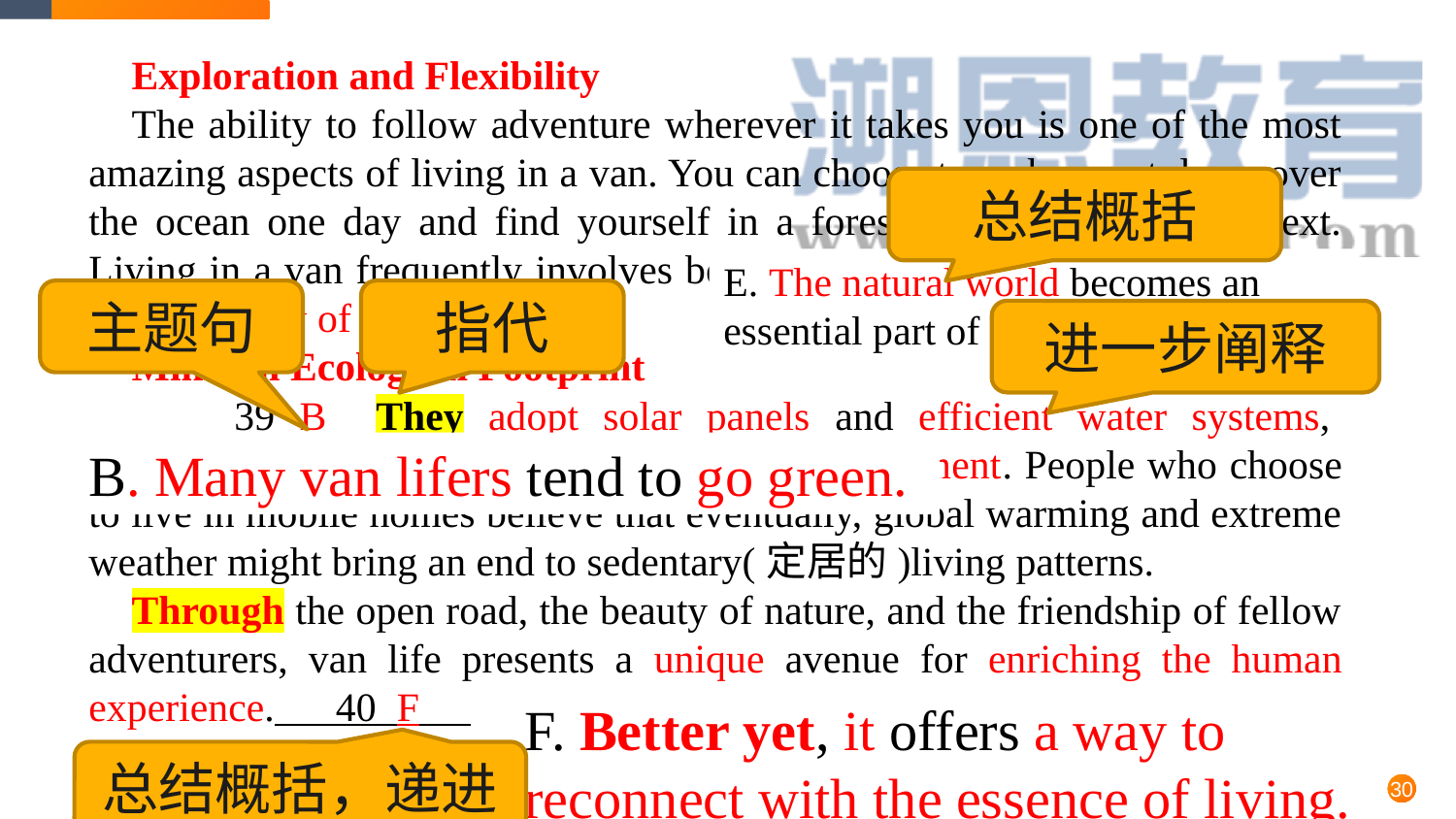

Exploration and Flexibility
The ability to follow adventure wherever it takes you is one of the most amazing aspects of living in a van. You can choose to wake up at dawn over the ocean one day and find yourself in a forested mountainside the next. Living in a van frequently involves being close to the outdoors  surrounded by the beauty of nature.    38 E
Minimal Ecological Footprint
	39  B    They  adopt  solar  panels  and  efficient  water  systems,  further  minimizing  their  impact  on  the environment. People who choose to live in mobile homes believe that eventually, global warming and extreme weather might bring an end to sedentary(定居的)living patterns.
Through the open road, the beauty of nature, and the friendship of fellow adventurers, van life presents a unique avenue for enriching the human experience.      40  F
总结概括
E. The natural world becomes an essential part of your daily life.
主题句
指代
进一步阐释
B. Many van lifers tend to go green.
F. Better yet, it offers a way to reconnect with the essence of living.
总结概括，递进